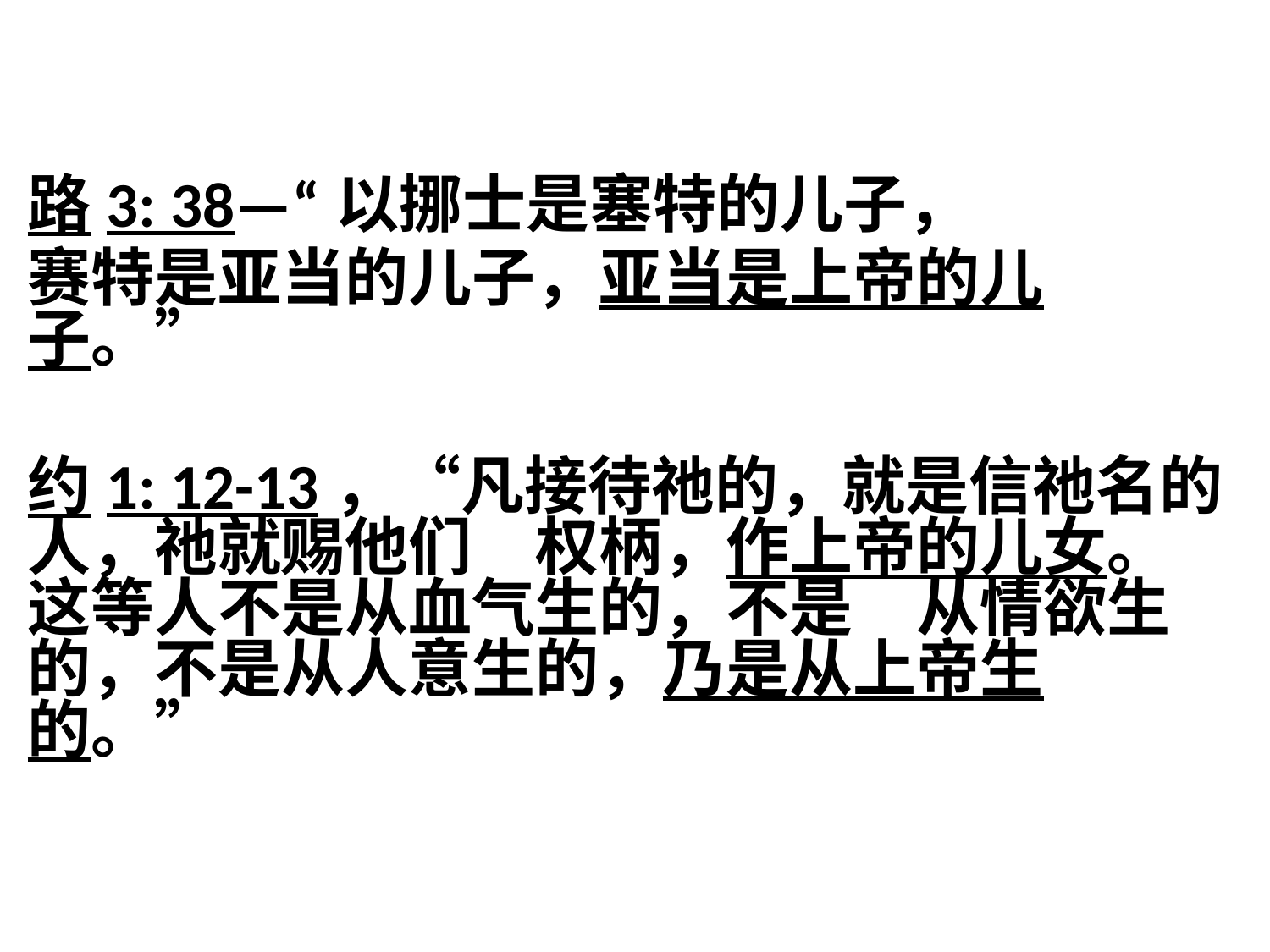

路3: 38—“以挪士是塞特的儿子，
赛特是亚当的儿子，亚当是上帝的儿子。”

约1: 12-13，“凡接待祂的，就是信祂名的人，祂就赐他们	权柄，作上帝的儿女。这等人不是从血气生的，不是	从情欲生的，不是从人意生的，乃是从上帝生的。”